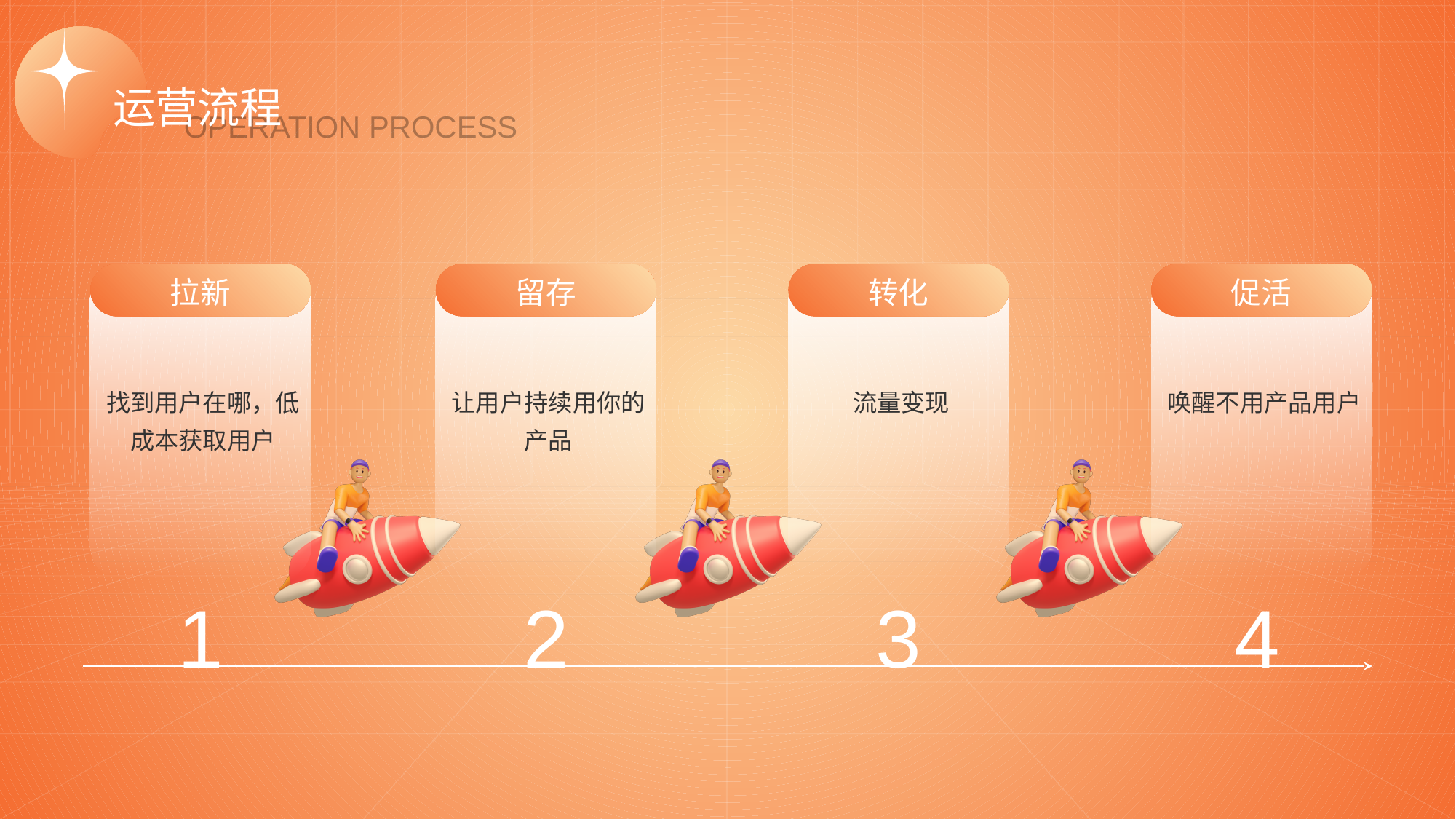

运营流程
OPERATION PROCESS

拉新
找到用户在哪，低成本获取用户

留存
让用户持续用你的产品

转化
流量变现

促活
唤醒不用产品用户
1
2
3
4